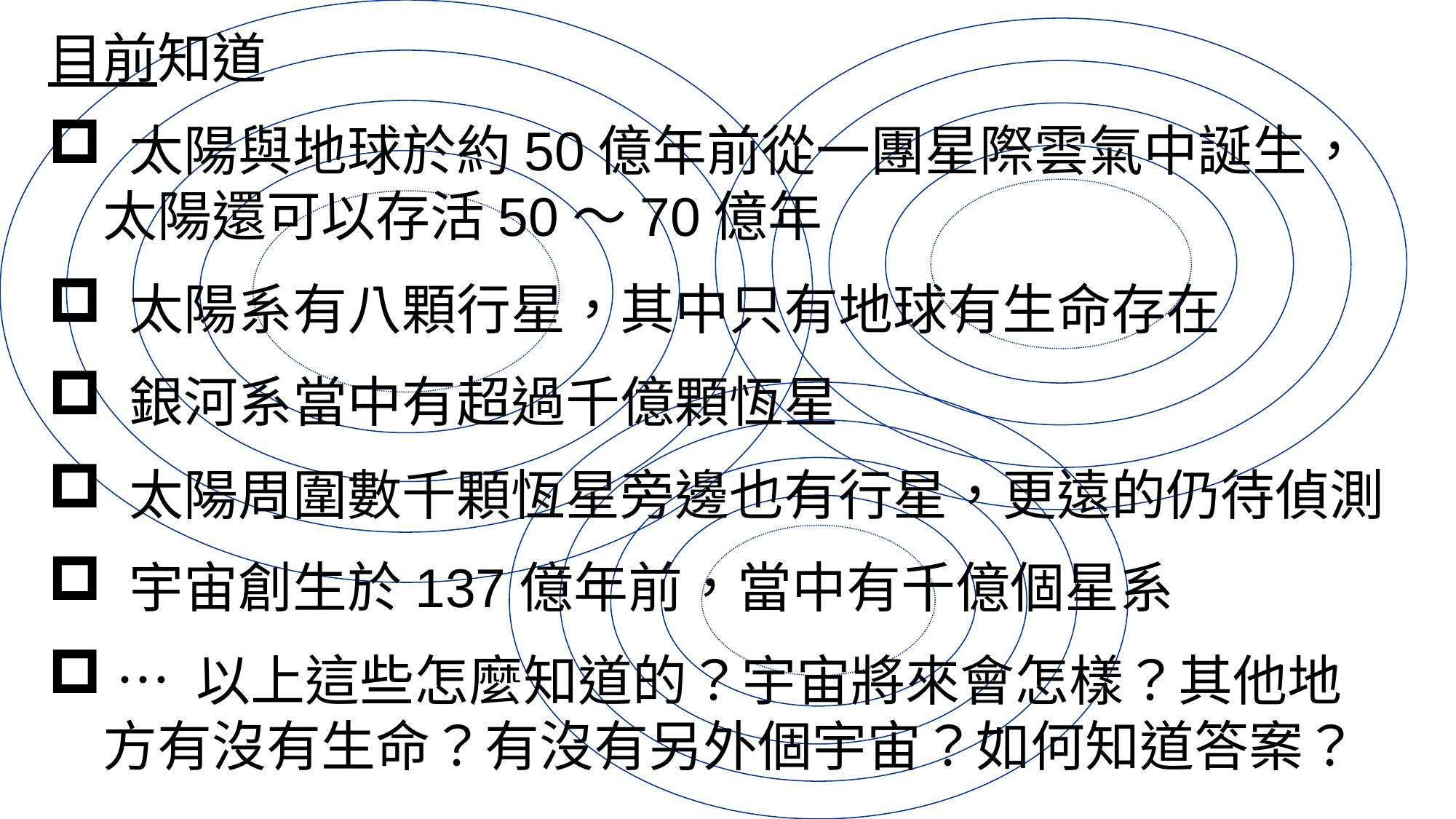

目前知道
 太陽與地球於約50億年前從一團星際雲氣中誕生，
  太陽還可以存活50～70億年
 太陽系有八顆行星，其中只有地球有生命存在
 銀河系當中有超過千億顆恆星
 太陽周圍數千顆恆星旁邊也有行星，更遠的仍待偵測
 宇宙創生於137億年前，當中有千億個星系
 … 以上這些怎麼知道的？宇宙將來會怎樣？其他地
  方有沒有生命？有沒有另外個宇宙？如何知道答案？
6